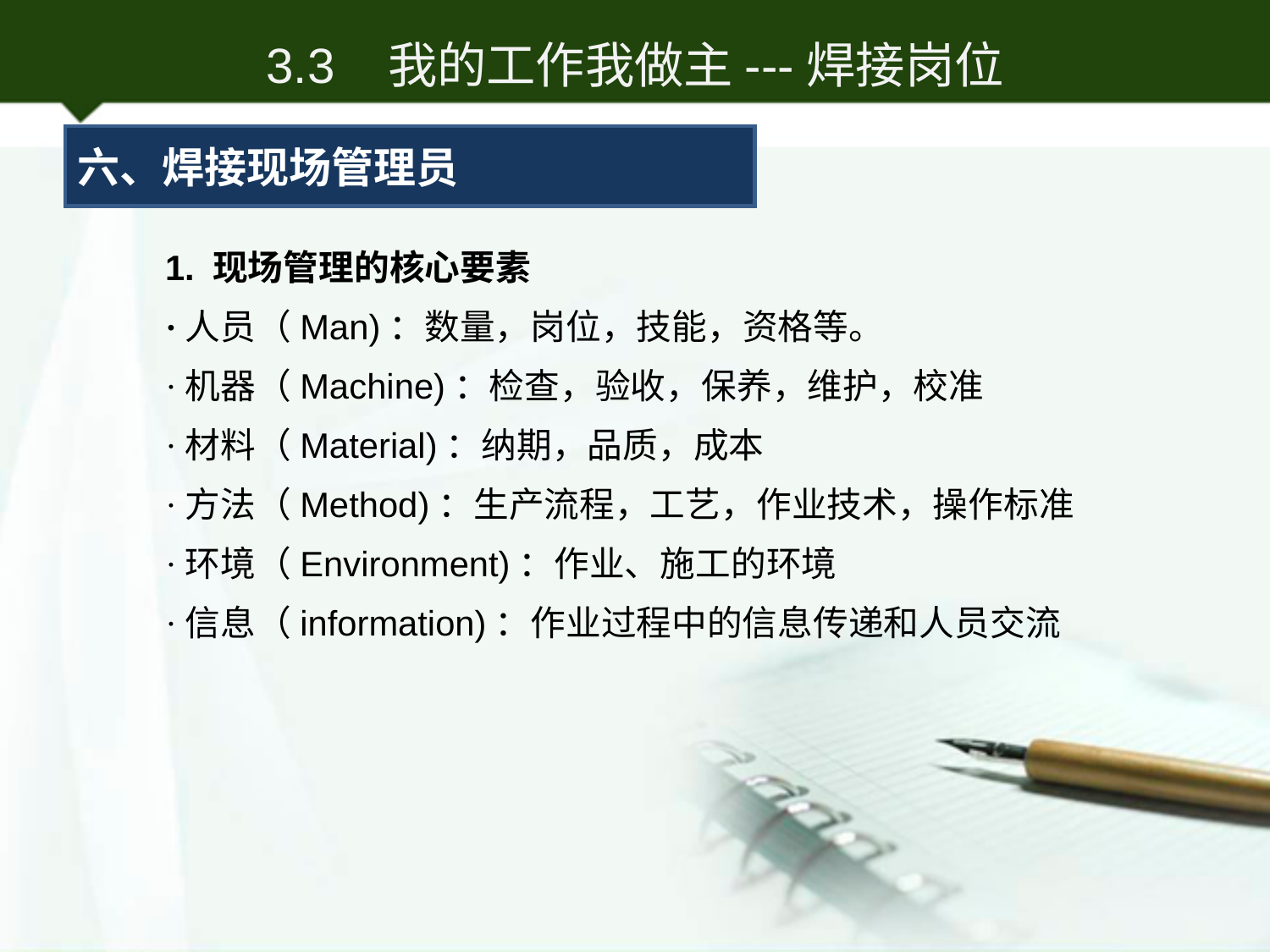

3.3   我的工作我做主---焊接岗位
六、焊接现场管理员
1. 现场管理的核心要素
·人员（Man)：数量，岗位，技能，资格等。
·机器（Machine)：检查，验收，保养，维护，校准
·材料（Material)：纳期，品质，成本
·方法（Method)：生产流程，工艺，作业技术，操作标准
·环境（Environment)：作业、施工的环境
·信息（information)：作业过程中的信息传递和人员交流